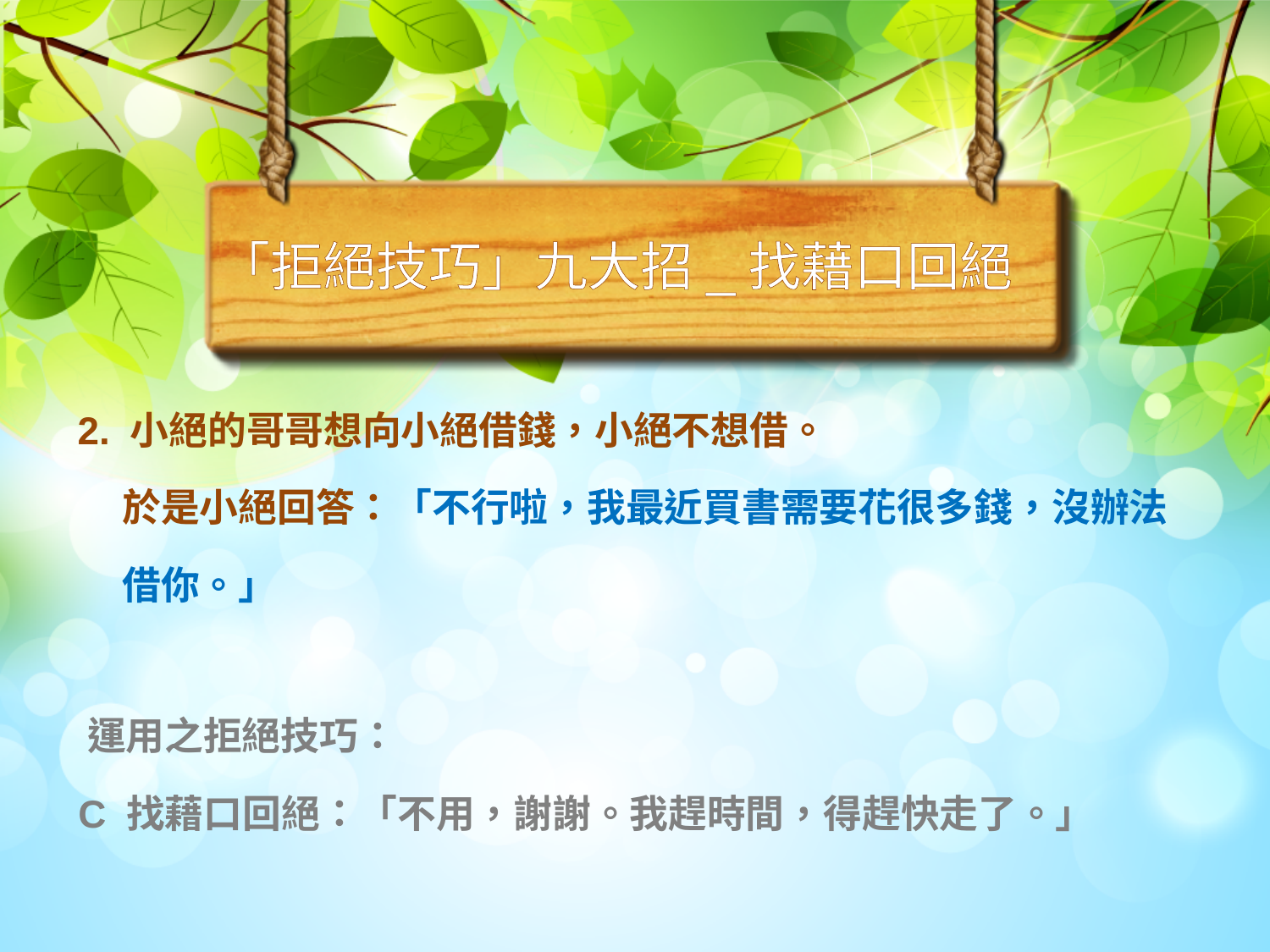

「拒絕技巧」九大招_找藉口回絕
2. 小絕的哥哥想向小絕借錢，小絕不想借。
    於是小絕回答：「不行啦，我最近買書需要花很多錢，沒辦法
    借你。」

 運用之拒絕技巧：
 C 找藉口回絕：「不用，謝謝。我趕時間，得趕快走了。」